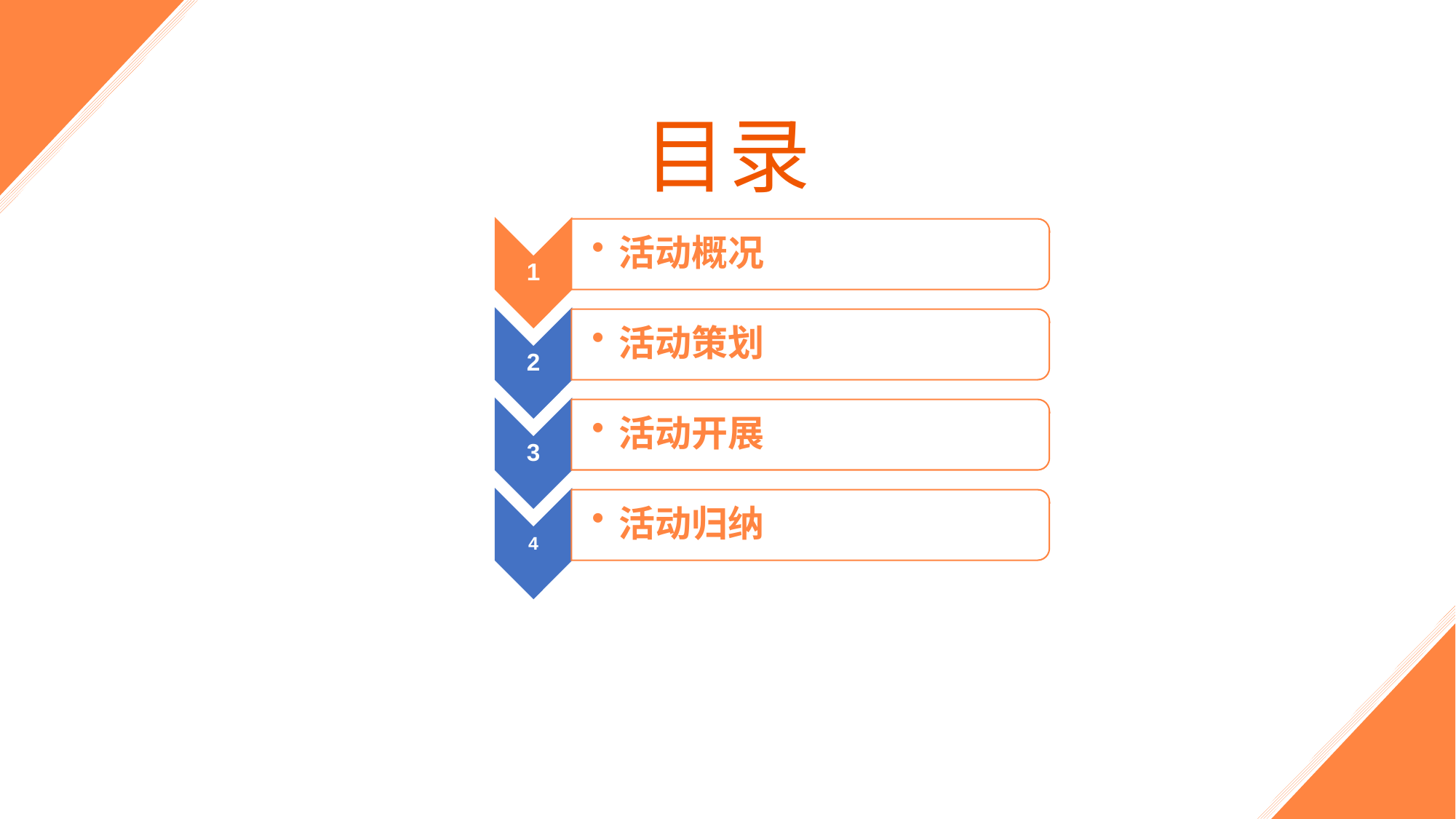

目录
1
活动概况
2
活动策划
3
活动开展
4
活动归纳